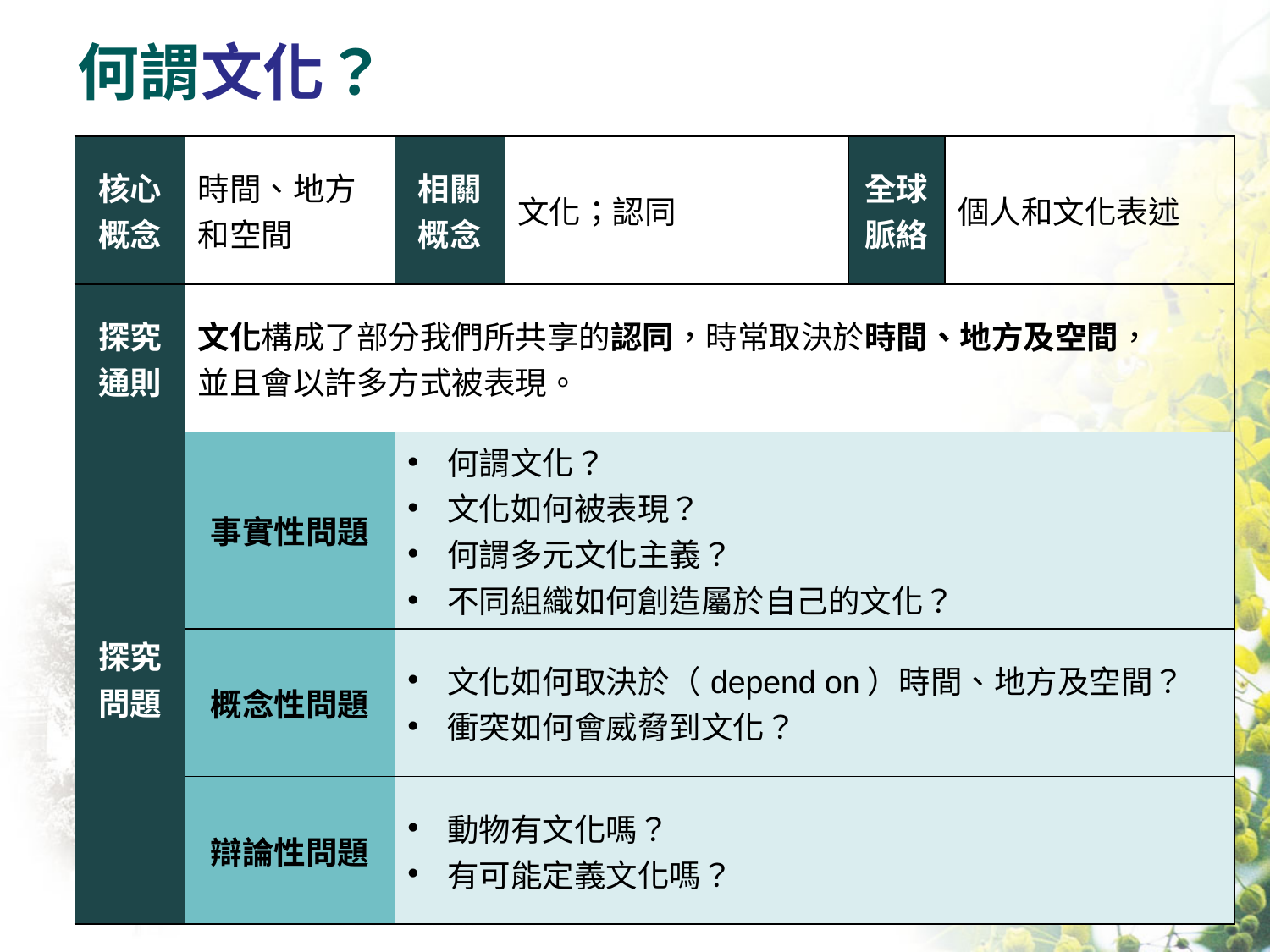

# 何謂文化？
| 核心概念 | 時間、地方和空間 | 相關概念 | 文化；認同 | 全球脈絡 | 個人和文化表述 |
| --- | --- | --- | --- | --- | --- |
| 探究通則 | 文化構成了部分我們所共享的認同，時常取決於時間、地方及空間， 並且會以許多方式被表現。 |  |  |  |  |
| 探究問題 | 事實性問題 | 何謂文化？ 文化如何被表現？ 何謂多元文化主義？ 不同組織如何創造屬於自己的文化？ |  |  |  |
|  | 概念性問題 | 文化如何取決於（depend on）時間、地方及空間？ 衝突如何會威脅到文化？ |  |  |  |
|  | 辯論性問題 | 動物有文化嗎？ 有可能定義文化嗎？ |  |  |  |